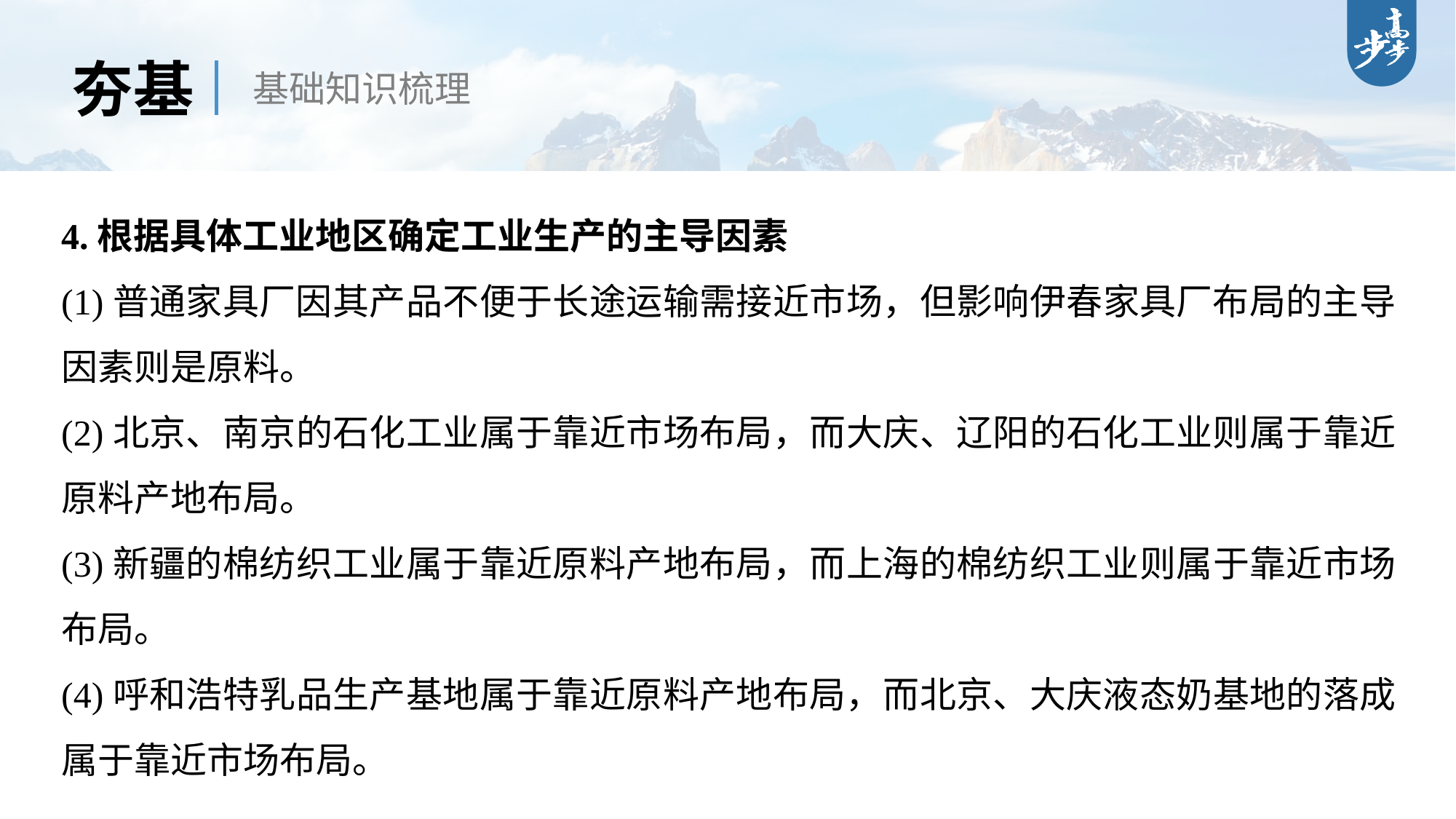

夯基
基础知识梳理
4.根据具体工业地区确定工业生产的主导因素
(1)普通家具厂因其产品不便于长途运输需接近市场，但影响伊春家具厂布局的主导因素则是原料。
(2)北京、南京的石化工业属于靠近市场布局，而大庆、辽阳的石化工业则属于靠近原料产地布局。
(3)新疆的棉纺织工业属于靠近原料产地布局，而上海的棉纺织工业则属于靠近市场布局。
(4)呼和浩特乳品生产基地属于靠近原料产地布局，而北京、大庆液态奶基地的落成属于靠近市场布局。